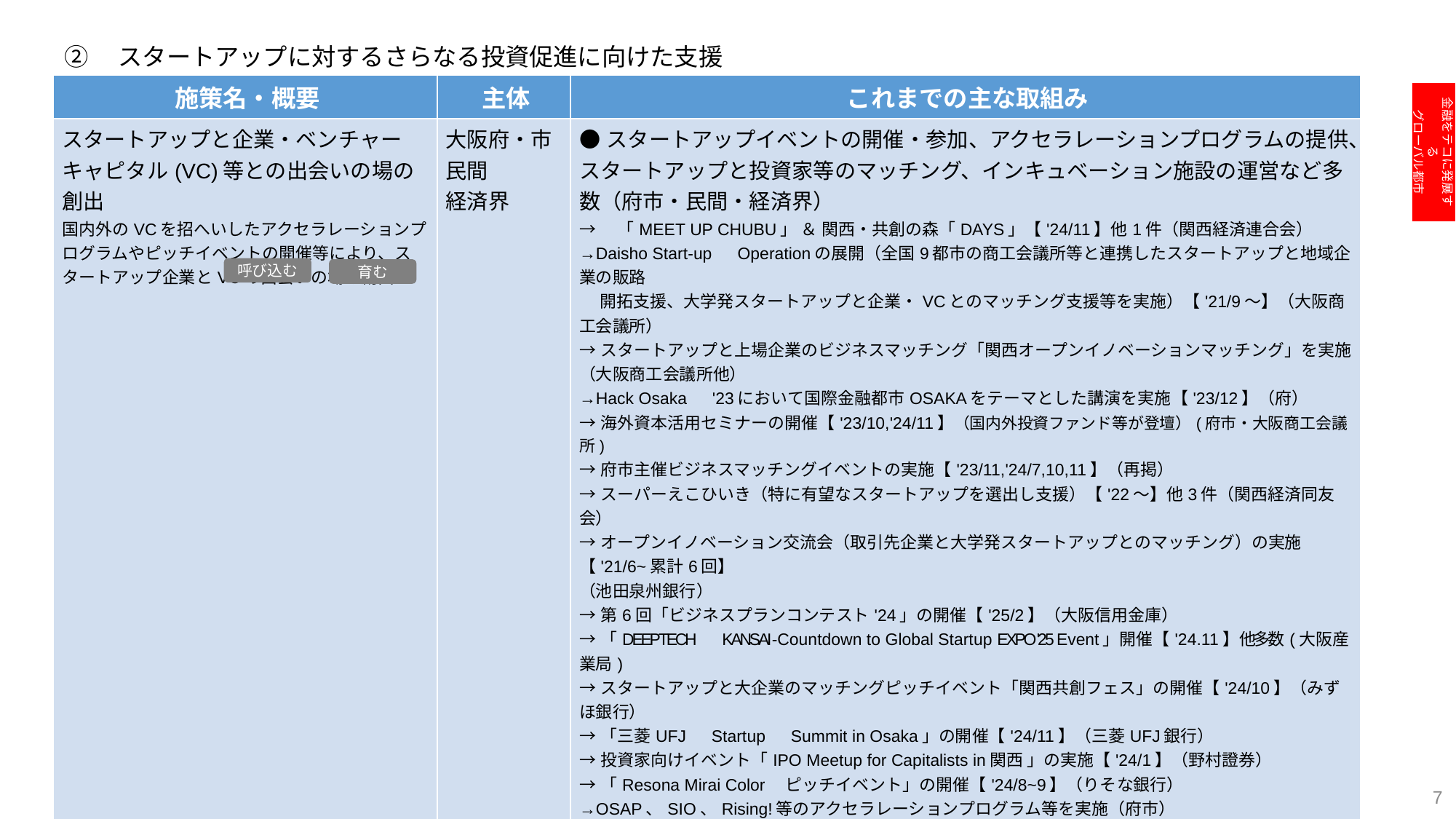

②　スタートアップに対するさらなる投資促進に向けた支援
| 施策名・概要 | 主体 | これまでの主な取組み |
| --- | --- | --- |
| スタートアップと企業・ベンチャーキャピタル(VC)等との出会いの場の創出 国内外のVCを招へいしたアクセラレーションプログラムやピッチイベントの開催等により、スタートアップ企業とVCの出会いの場を創出 | 大阪府・市 民間 経済界 | ●スタートアップイベントの開催・参加、アクセラレーションプログラムの提供、スタートアップと投資家等のマッチング、インキュベーション施設の運営など多数（府市・民間・経済界） →　「MEET UP CHUBU」 ＆ 関西・共創の森「DAYS」【'24/11】他1件（関西経済連合会） →Daisho Start-up　Operationの展開（全国9都市の商工会議所等と連携したスタートアップと地域企業の販路　 　 開拓支援、大学発スタートアップと企業・VCとのマッチング支援等を実施）【'21/9～】（大阪商工会議所） →スタートアップと上場企業のビジネスマッチング「関西オープンイノベーションマッチング」を実施（大阪商工会議所他） →Hack Osaka　'23において国際金融都市OSAKAをテーマとした講演を実施【'23/12】（府） →海外資本活用セミナーの開催【'23/10,'24/11】（国内外投資ファンド等が登壇）(府市・大阪商工会議所) →府市主催ビジネスマッチングイベントの実施【'23/11,'24/7,10,11】（再掲） →スーパーえこひいき（特に有望なスタートアップを選出し支援）【'22～】他3件（関西経済同友会） →オープンイノベーション交流会（取引先企業と大学発スタートアップとのマッチング）の実施【'21/6~累計6回】 （池田泉州銀行） →第6回「ビジネスプランコンテスト'24」の開催【'25/2】（大阪信用金庫） →「DEEPTECH　KANSAI-Countdown to Global Startup EXPO '25 Event」開催【'24.11】他多数(大阪産業局) →スタートアップと大企業のマッチングピッチイベント「関西共創フェス」の開催【'24/10】（みずほ銀行） →「三菱UFJ　Startup　Summit in Osaka」の開催【'24/11】（三菱UFJ銀行） →投資家向けイベント「IPO Meetup for Capitalists in関西 」の実施【'24/1】（野村證券） →「Resona Mirai Color　ピッチイベント」の開催【'24/8~9】（りそな銀行） →OSAP、SIO、Rising!等のアクセラレーションプログラム等を実施（府市） →プレシード～アーリー期のスタートアップを中心としたアクセラレーションプログラム「未来X'24」の開催【'24/7~'25/2】（三井住友銀行） →だいしんシェアオフィス、MUIC Kansai、GROWTH大阪中之島、JAMBASEのスタートアップ支援施設の設置・運営（大阪信用金庫、三菱UFJ銀行、SBIホールディングス、オリックス） →LP投資家（企業年金・大学基金・保険会社）とのコミュニティ形成等に向けた「LP investor roundtable」の開催【’24/8】（府市、民間） →在阪企業へのコネクションを有するスタートアップ支援機関やシステム開発を請け負う企業等を「ハブ企業」（協力先）として確保（9社）【’24/9】（府市） ●プレシード・シード期のディープテック・スタートアップ支援、創薬シーズ研究開発に係る府への寄附【’23/5】（三井住友信託銀行） ●グローバル規模のスタートアップ企業輩出の支援等に係る府への寄附予定（三菱UFJ銀行） |
金融をテコに発展する
グローバル都市
呼び込む
育む
7